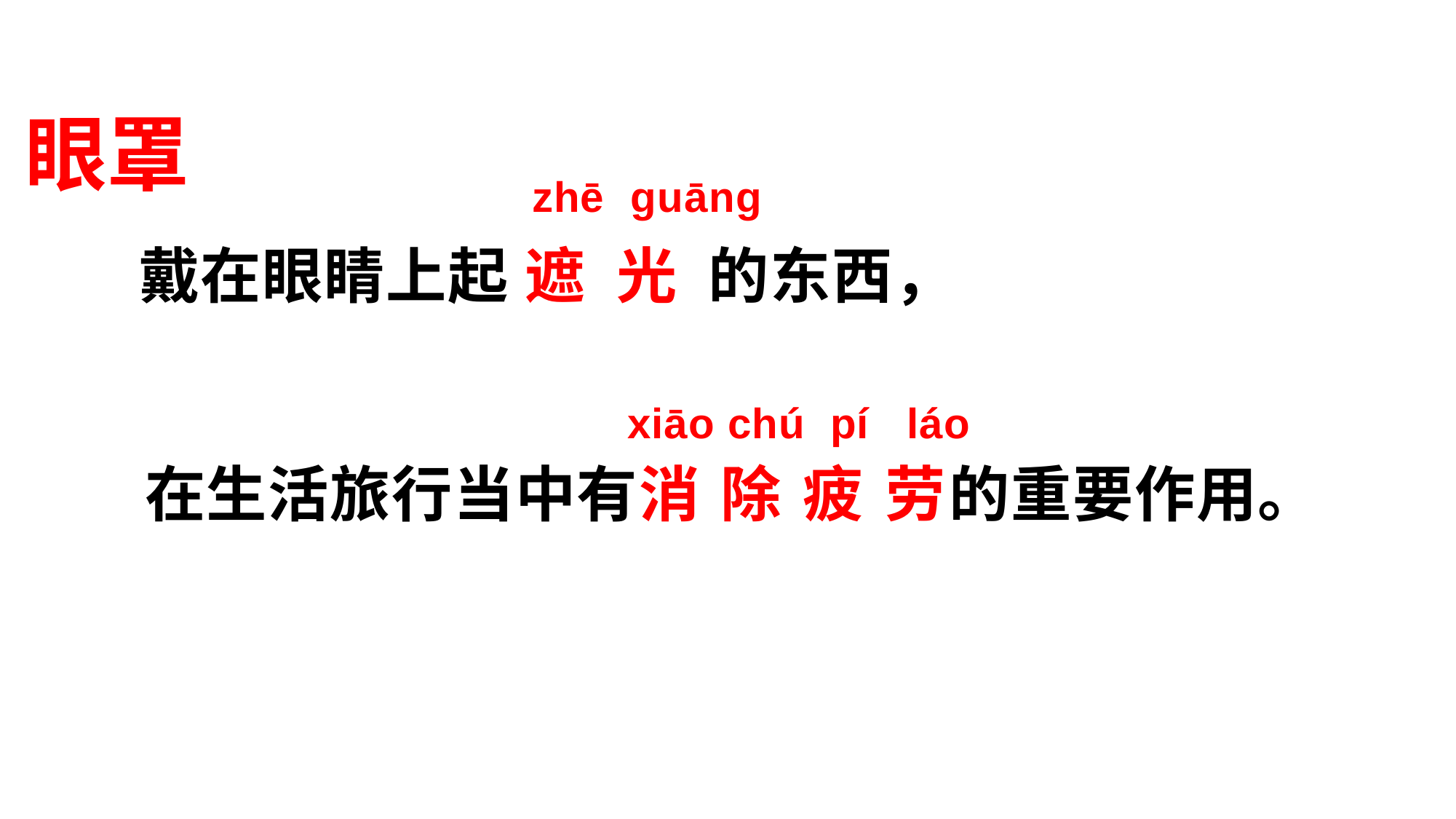

眼罩
       戴在眼睛上起 遮  光  的东西，

       在生活旅行当中有消 除 疲 劳的重要作用。
  zhē  ɡuānɡ
xiāo chú  pí   láo